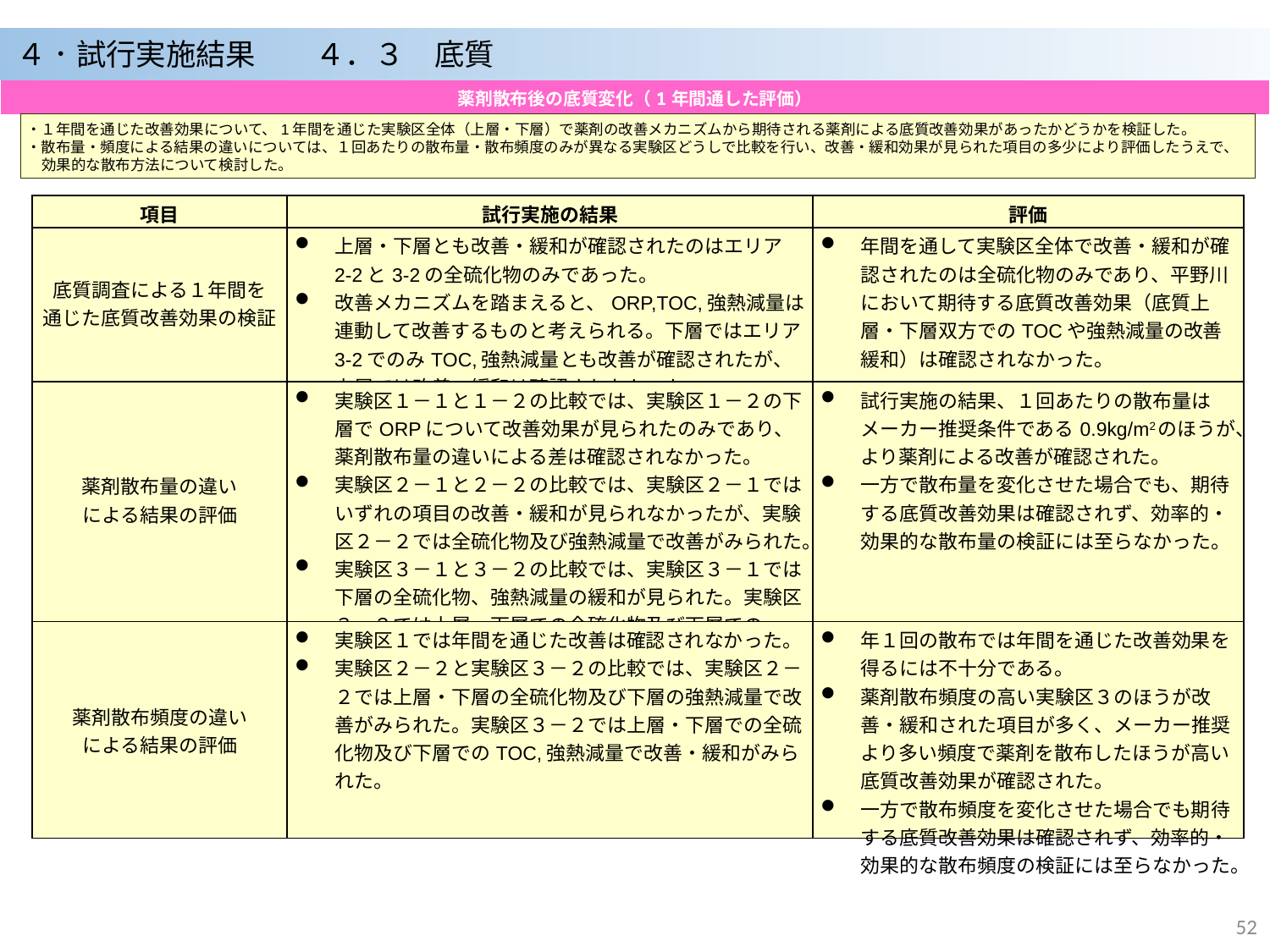

４．試行実施結果　　４．３　底質

| 薬剤散布後の底質変化（1年間通した評価） |
| --- |
・１年間を通じた改善効果について、1年間を通じた実験区全体（上層・下層）で薬剤の改善メカニズムから期待される薬剤による底質改善効果があったかどうかを検証した。
・散布量・頻度による結果の違いについては、１回あたりの散布量・散布頻度のみが異なる実験区どうしで比較を行い、改善・緩和効果が見られた項目の多少により評価したうえで、効果的な散布方法について検討した。
| 項目 | 試行実施の結果 | 評価 |
| --- | --- | --- |
| 底質調査による１年間を 通じた底質改善効果の検証 | 上層・下層とも改善・緩和が確認されたのはエリア2-2と3-2の全硫化物のみであった。 改善メカニズムを踏まえると、ORP,TOC,強熱減量は連動して改善するものと考えられる。下層ではエリア3-2でのみTOC,強熱減量とも改善が確認されたが、上層では改善・緩和は確認されなかった。 | 年間を通して実験区全体で改善・緩和が確認されたのは全硫化物のみであり、平野川において期待する底質改善効果（底質上層・下層双方でのTOCや強熱減量の改善緩和）は確認されなかった。 |
| 薬剤散布量の違い による結果の評価 | 実験区１－１と１－２の比較では、実験区１－２の下層でORPについて改善効果が見られたのみであり、薬剤散布量の違いによる差は確認されなかった。 実験区２－１と２－２の比較では、実験区２－１ではいずれの項目の改善・緩和が見られなかったが、実験区２－２では全硫化物及び強熱減量で改善がみられた。 実験区３－１と３－２の比較では、実験区３－１では下層の全硫化物、強熱減量の緩和が見られた。実験区３－２では上層・下層での全硫化物及び下層でのTOC,強熱減量で改善・緩和がみられた。 | 試行実施の結果、１回あたりの散布量はメーカー推奨条件である0.9kg/m2のほうが、より薬剤による改善が確認された。 一方で散布量を変化させた場合でも、期待する底質改善効果は確認されず、効率的・効果的な散布量の検証には至らなかった。 |
| 薬剤散布頻度の違い による結果の評価 | 実験区１では年間を通じた改善は確認されなかった。 実験区２－２と実験区３－２の比較では、実験区２－２では上層・下層の全硫化物及び下層の強熱減量で改善がみられた。実験区３－２では上層・下層での全硫化物及び下層でのTOC,強熱減量で改善・緩和がみられた。 | 年１回の散布では年間を通じた改善効果を得るには不十分である。 薬剤散布頻度の高い実験区３のほうが改善・緩和された項目が多く、メーカー推奨より多い頻度で薬剤を散布したほうが高い底質改善効果が確認された。 一方で散布頻度を変化させた場合でも期待する底質改善効果は確認されず、効率的・効果的な散布頻度の検証には至らなかった。 |
| エリア | 散布 回数 (年間) | 散布量 |  |  |  |
| --- | --- | --- | --- | --- | --- |
|  |  | 実験区1 |  | 実験区2 |  |
|  |  | 総量 (kg) | 単位量(kg/m2) | 総量 (kg) | 単位量(kg/m2) |
| エリア1 万才橋 | 1回 | 43.2 | 0.9 | 86.4 | 1.8 |
| エリア2 千歳橋 | 4回 | 115.2 | 0.6 | 172.8 | 0.9 |
| エリア３ 南弁天橋 | 6回 | 172.8 | 0.6 | 259.2 | 0.9 |
千歳橋・実験区2-2がメーカー推奨条件(基準)
基準より少ない
基準と同じ
基準より多い

【南弁天橋・実験区3-2】
・単位散布量は基準どおり
・散布回数が多く、総散布量が多い
52